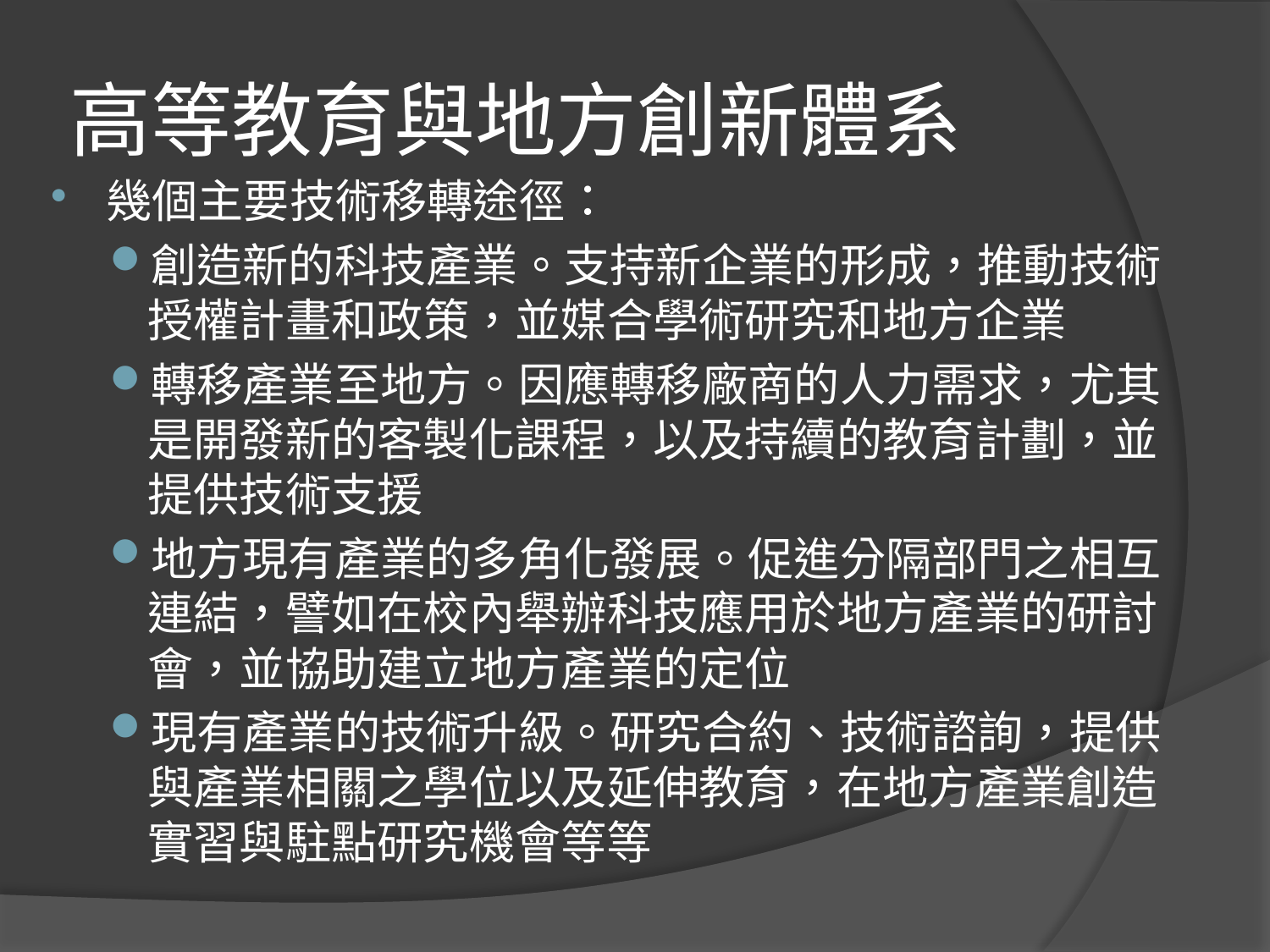

# 高等教育與地方創新體系
幾個主要技術移轉途徑：
創造新的科技產業。支持新企業的形成，推動技術授權計畫和政策，並媒合學術研究和地方企業
轉移產業至地方。因應轉移廠商的人力需求，尤其是開發新的客製化課程，以及持續的教育計劃，並提供技術支援
地方現有產業的多角化發展。促進分隔部門之相互連結，譬如在校內舉辦科技應用於地方產業的研討會，並協助建立地方產業的定位
現有產業的技術升級。研究合約、技術諮詢，提供與產業相關之學位以及延伸教育，在地方產業創造實習與駐點研究機會等等